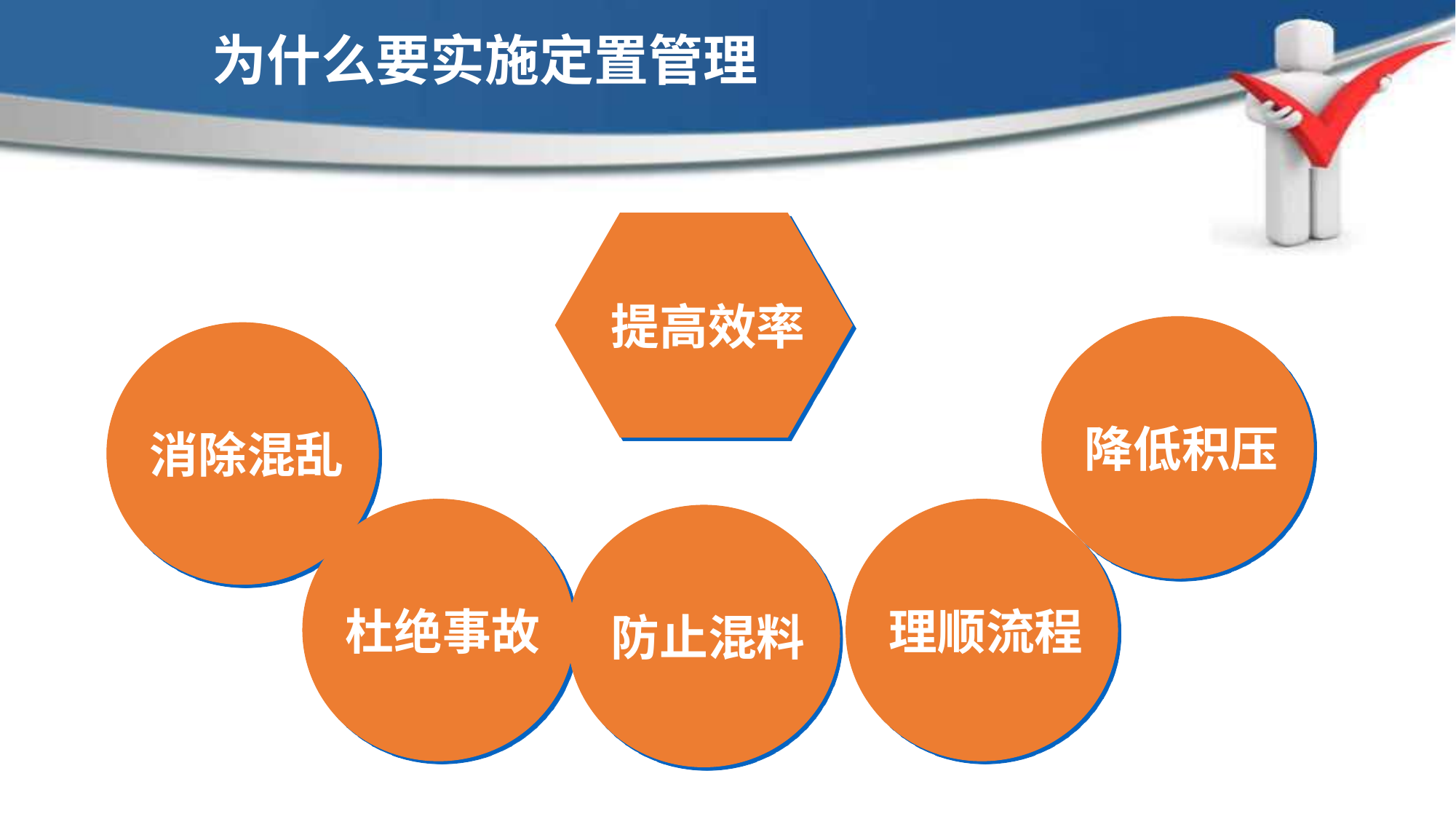

为什么要实施定置管理
提高效率
降低积压
消除混乱
杜绝事故
理顺流程
防止混料
现场6S定置管理